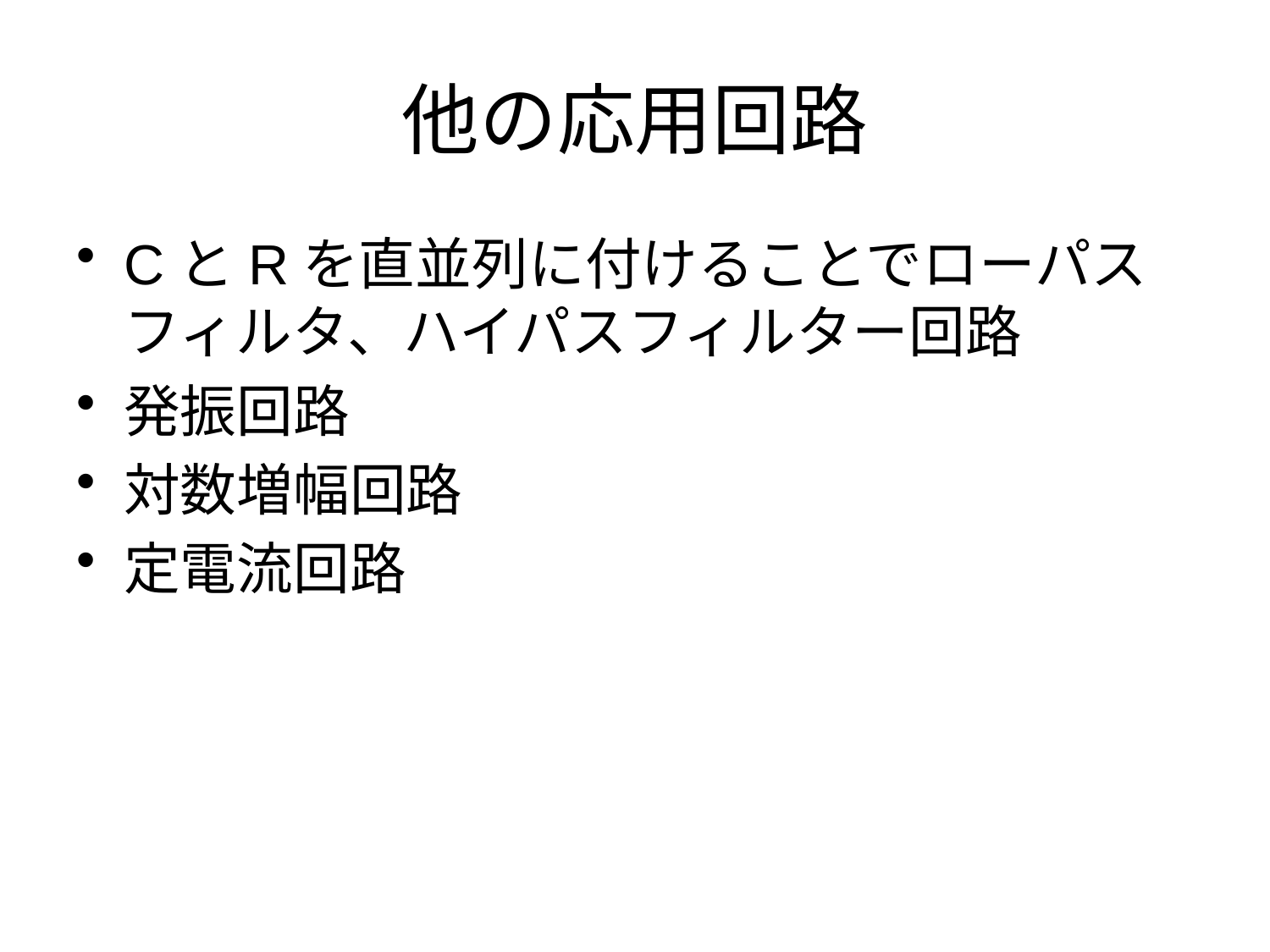

# 他の応用回路
CとRを直並列に付けることでローパスフィルタ、ハイパスフィルター回路
発振回路
対数増幅回路
定電流回路